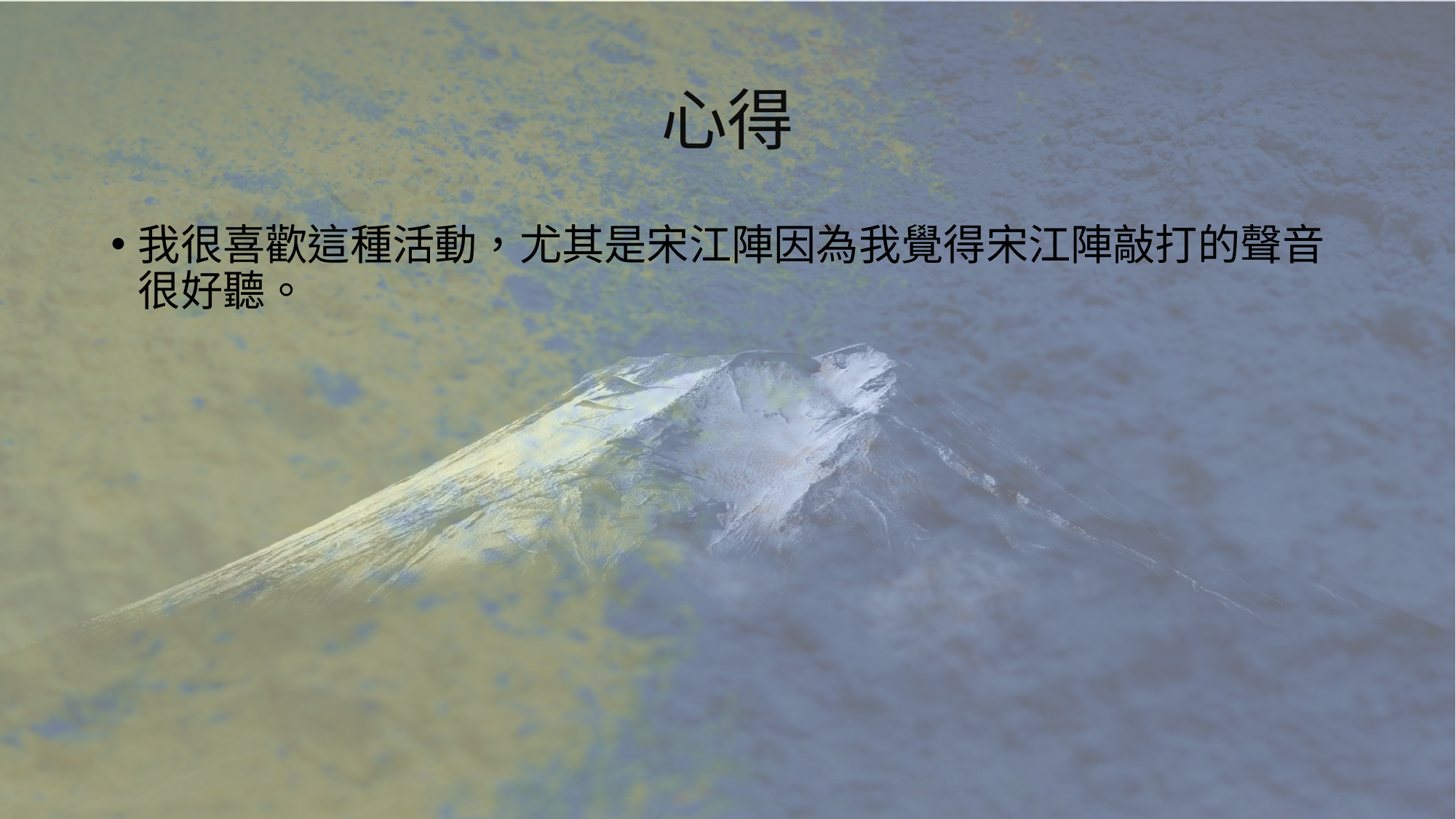

# 心得
我很喜歡這種活動，尤其是宋江陣因為我覺得宋江陣敲打的聲音很好聽。